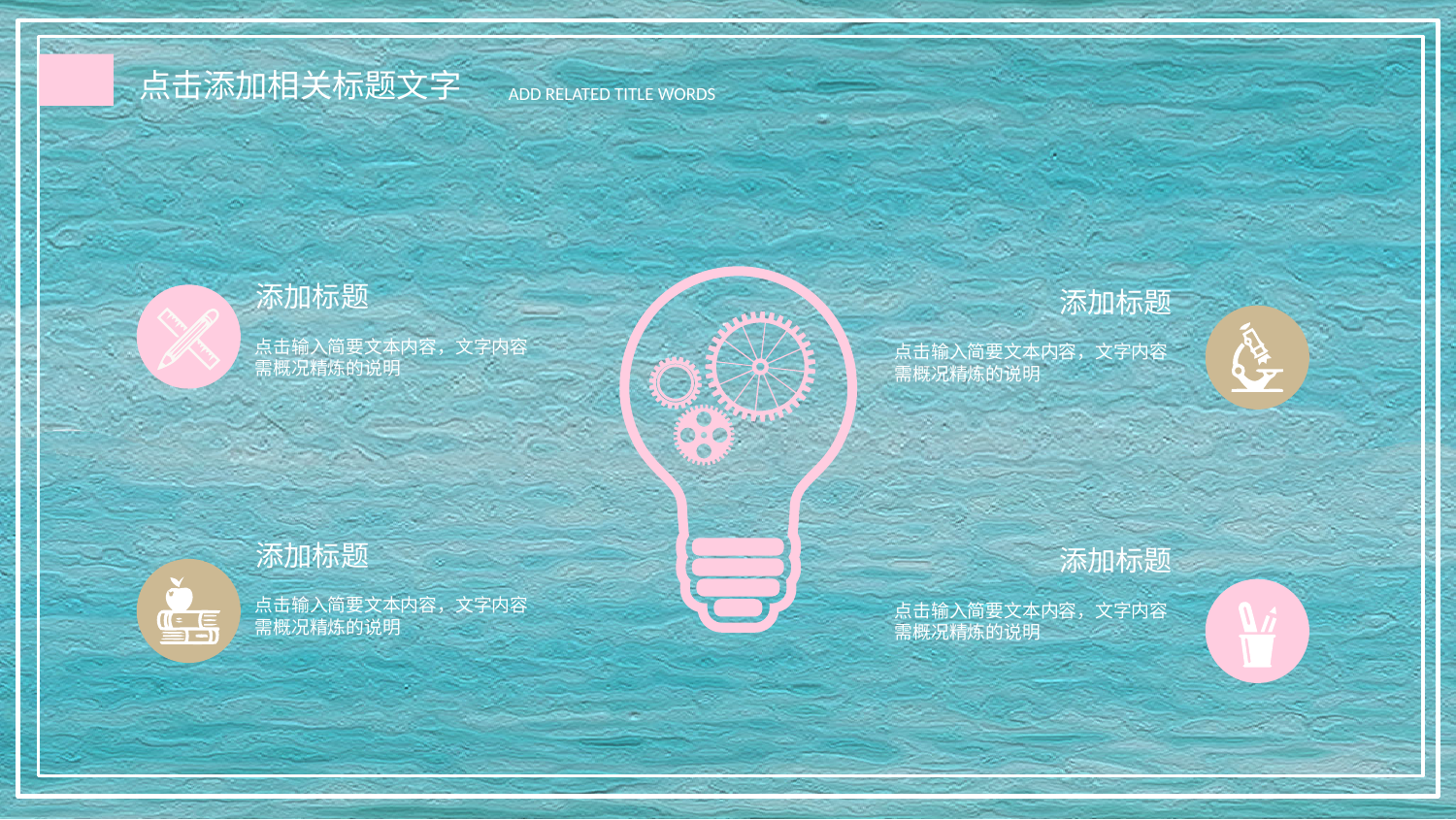

添加标题
添加标题

点击输入简要文本内容，文字内容需概况精炼的说明
点击输入简要文本内容，文字内容需概况精炼的说明
添加标题
添加标题

点击输入简要文本内容，文字内容需概况精炼的说明
点击输入简要文本内容，文字内容需概况精炼的说明